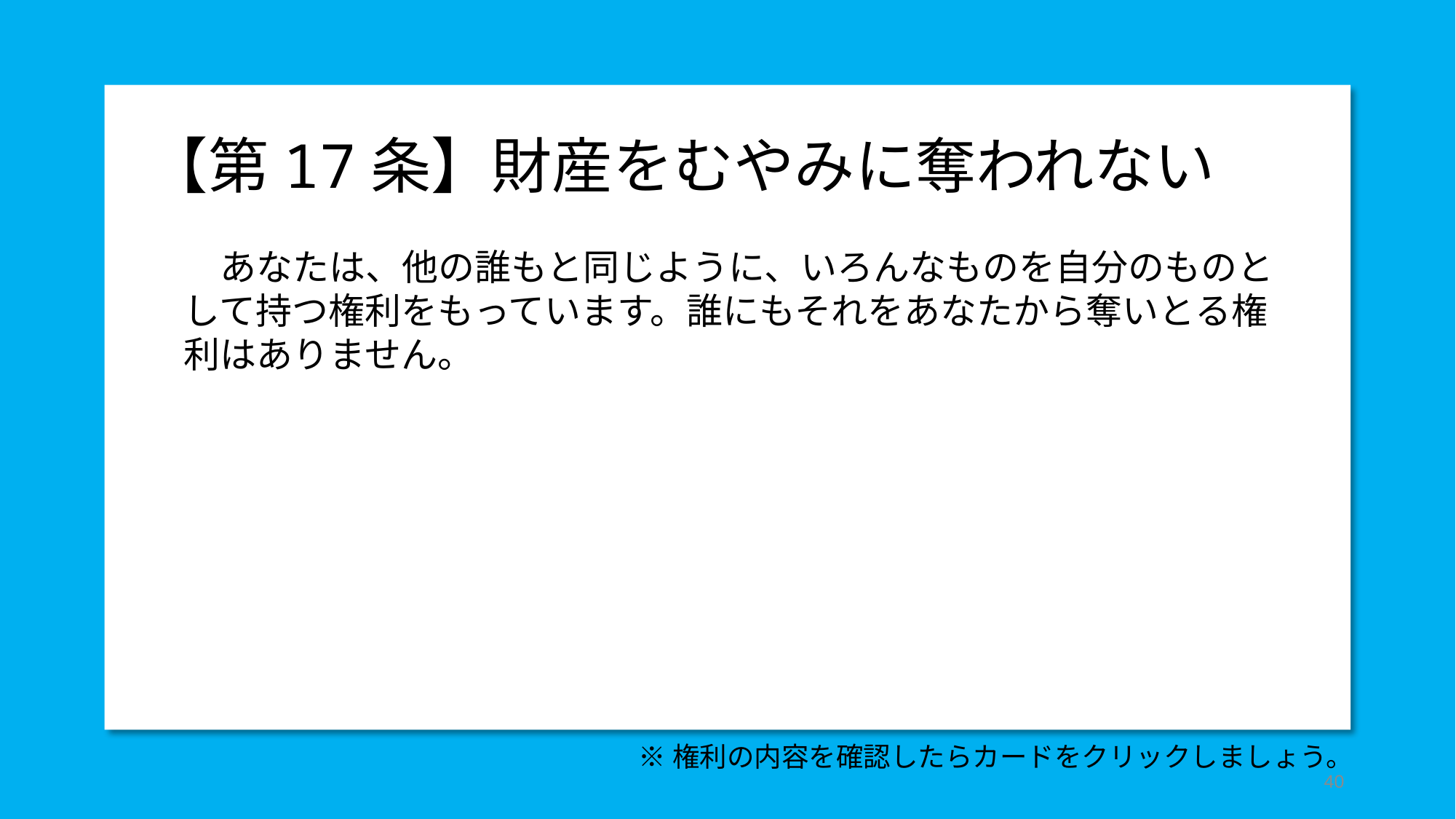

【第17条】財産をむやみに奪われない

　　あなたは、他の誰もと同じように、いろんなものを自分のものと
　して持つ権利をもっています。誰にもそれをあなたから奪いとる権
　利はありません。

※権利の内容を確認したらカードをクリックしましょう。
40